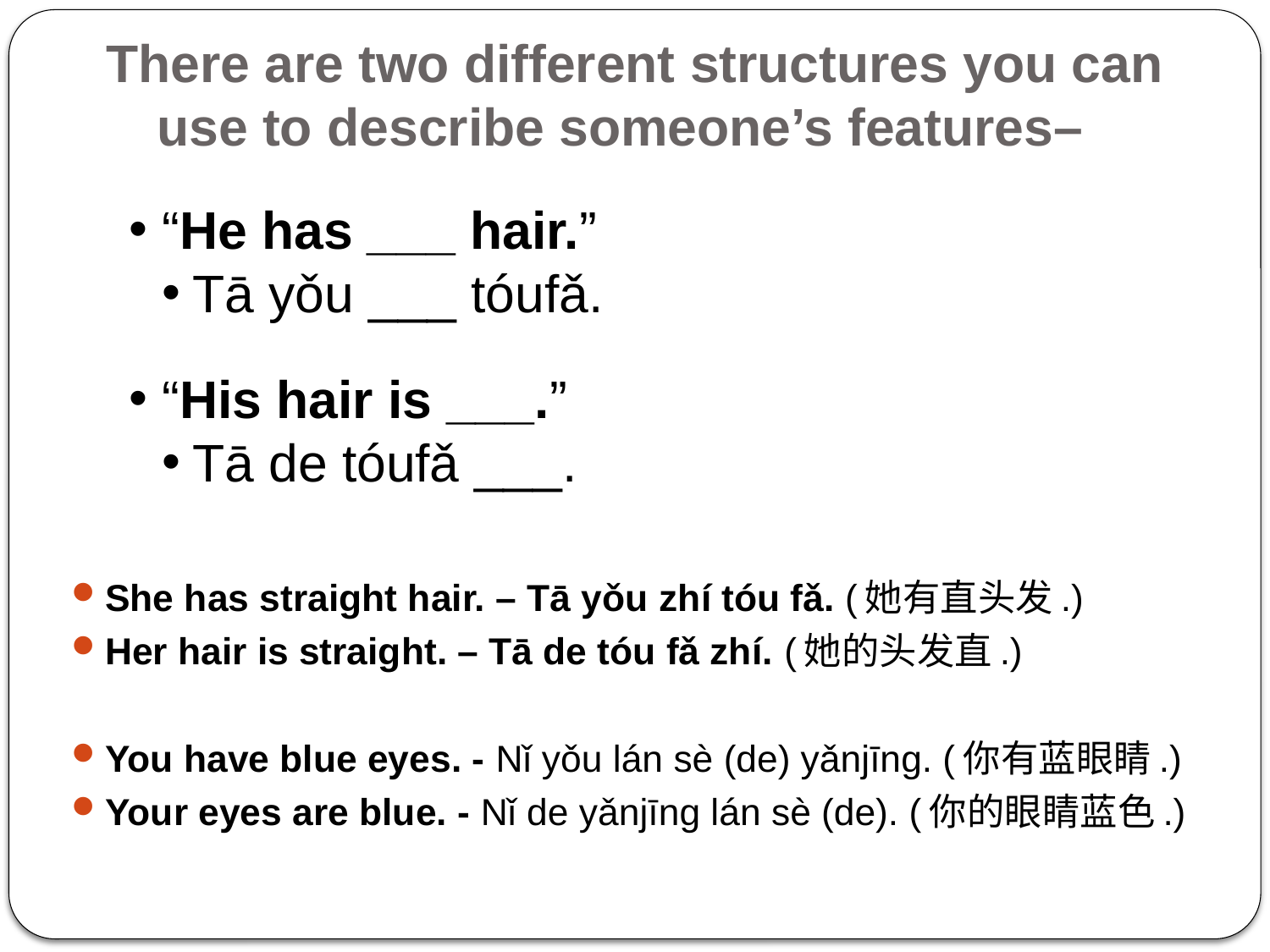

# There are two different structures you can use to describe someone’s features–
 “He has ___ hair.”
Tā yǒu ___ tóufǎ.

 “His hair is ___.”
Tā de tóufǎ ___.
She has straight hair. – Tā yǒu zhí tóu fǎ. (她有直头发.)
Her hair is straight. – Tā de tóu fǎ zhí. (她的头发直.)

You have blue eyes. - Nǐ yǒu lán sè (de) yǎnjīng. (你有蓝眼睛.)
Your eyes are blue. - Nǐ de yǎnjīng lán sè (de). (你的眼睛蓝色.)